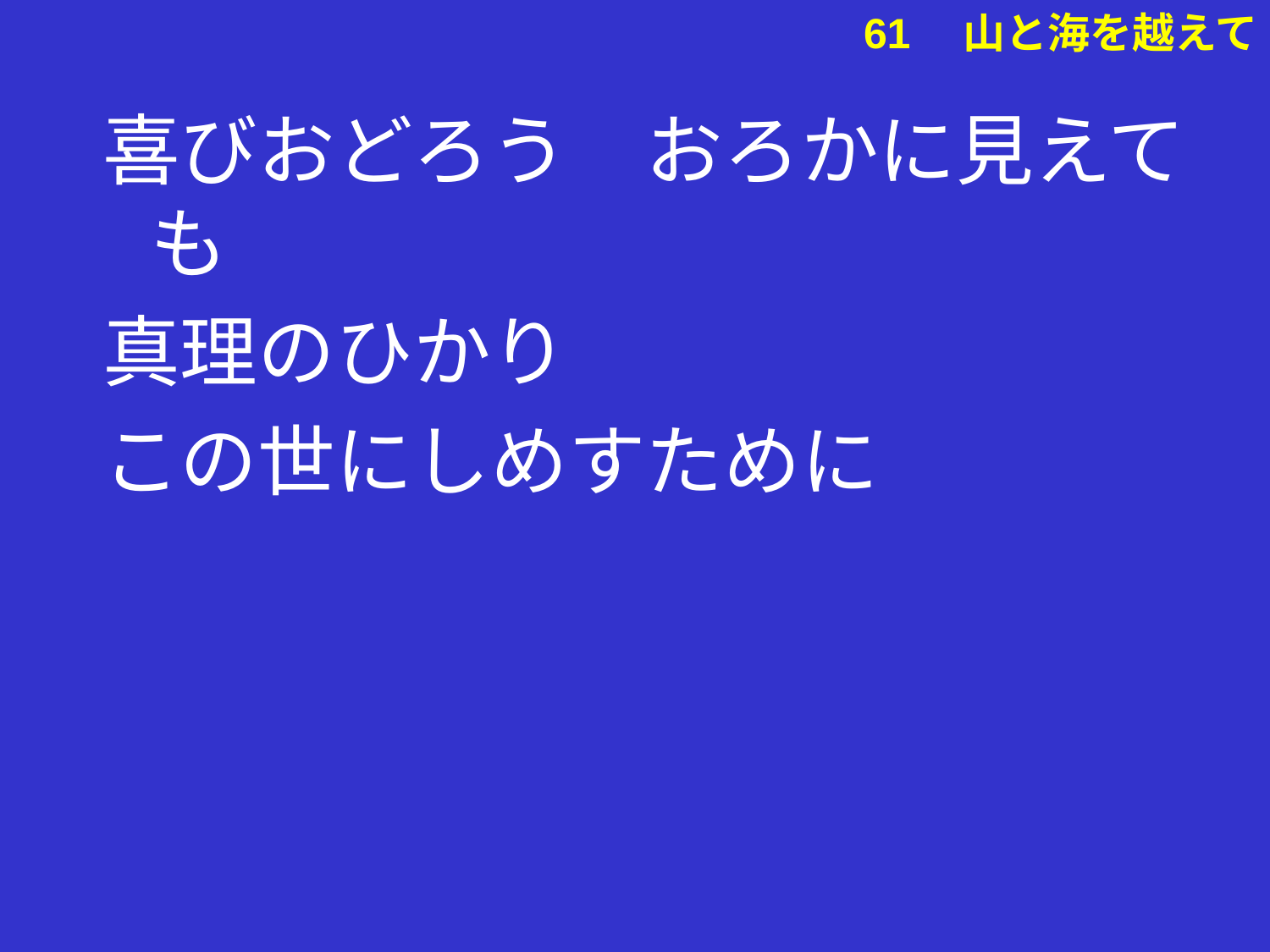

喜びおどろう　おろかに見えても
真理のひかり
この世にしめすために
# 61　山と海を越えて